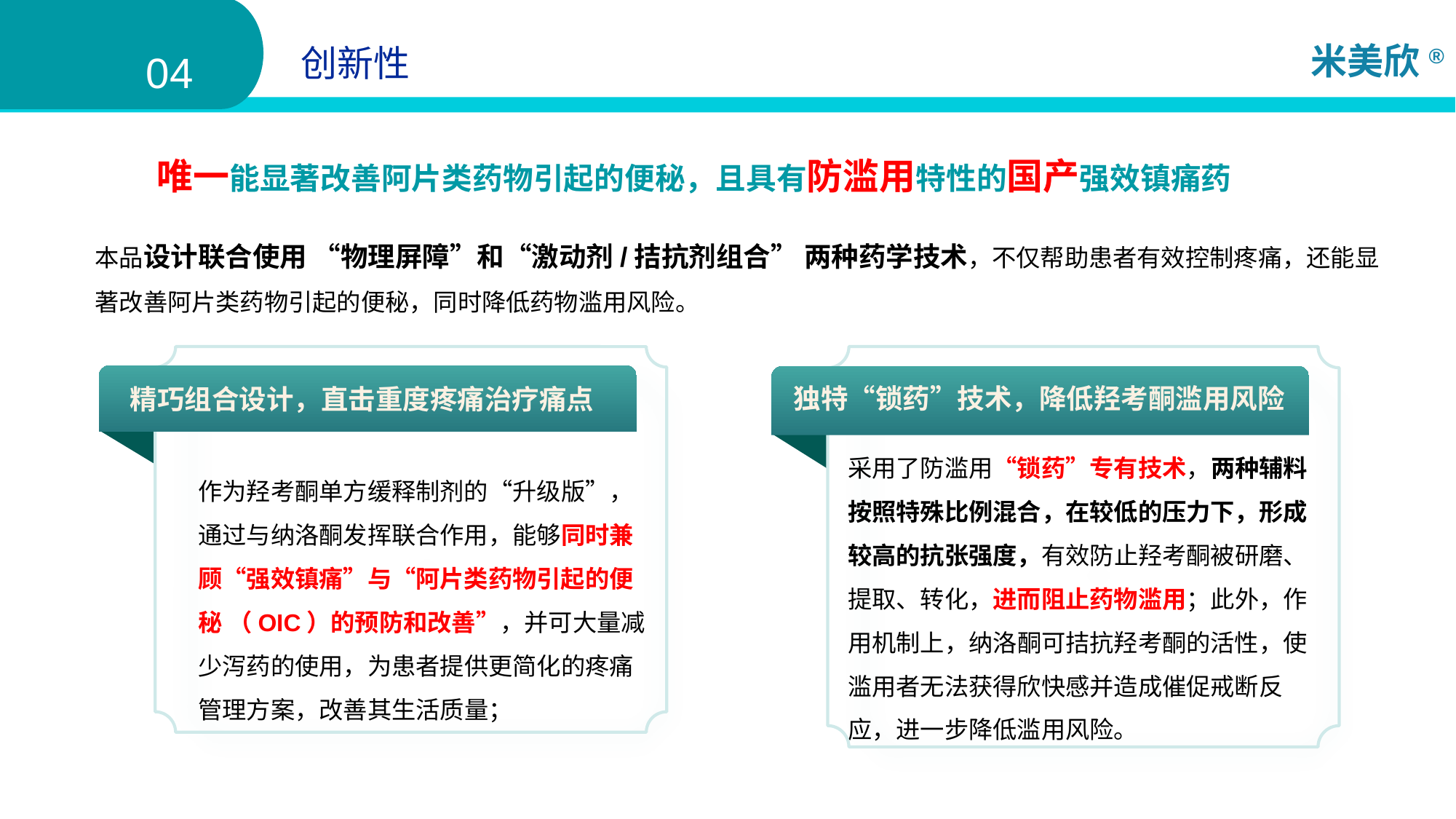

创新性
04

唯一能显著改善阿片类药物引起的便秘，且具有防滥用特性的国产强效镇痛药
本品设计联合使用 “物理屏障”和“激动剂/拮抗剂组合” 两种药学技术，不仅帮助患者有效控制疼痛，还能显著改善阿片类药物引起的便秘，同时降低药物滥用风险。
...

精巧组合设计，直击重度疼痛治疗痛点

...

独特“锁药”技术，降低羟考酮滥用风险

采用了防滥用“锁药”专有技术，两种辅料按照特殊比例混合，在较低的压力下，形成较高的抗张强度，有效防止羟考酮被研磨、提取、转化，进而阻止药物滥用；此外，作用机制上，纳洛酮可拮抗羟考酮的活性，使滥用者无法获得欣快感并造成催促戒断反应，进一步降低滥用风险。
作为羟考酮单方缓释制剂的“升级版”，通过与纳洛酮发挥联合作用，能够同时兼顾“强效镇痛”与“阿片类药物引起的便秘 （OIC）的预防和改善”，并可大量减少泻药的使用，为患者提供更简化的疼痛管理方案，改善其生活质量；